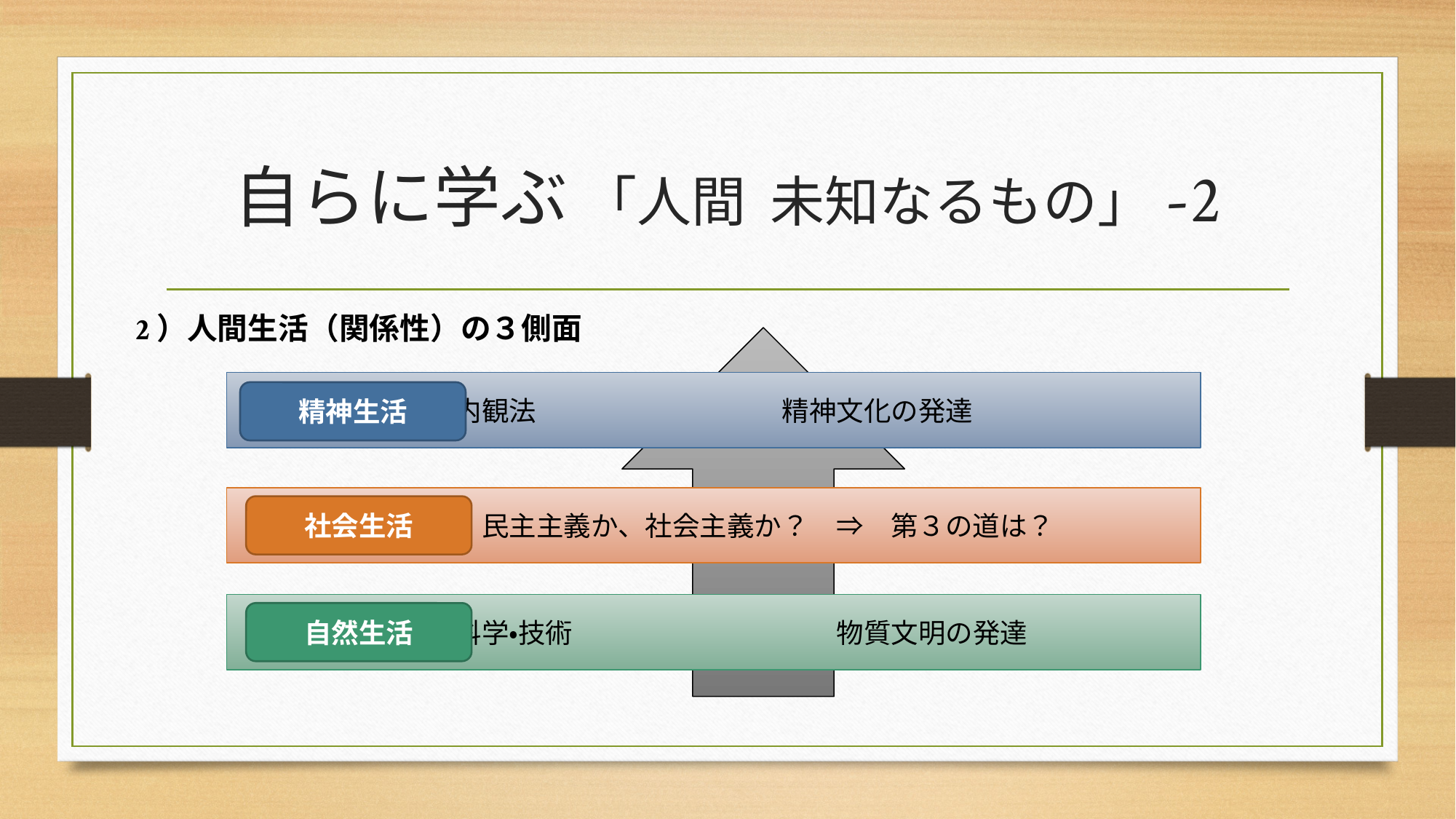

# 自らに学ぶ 「人間  未知なるもの」-2
2）人間生活（関係性）の３側面

内観法			精神文化の発達
精神生活
	民主主義か、社会主義か？　⇒　第３の道は？
社会生活
　　科学・技術			物質文明の発達
自然生活